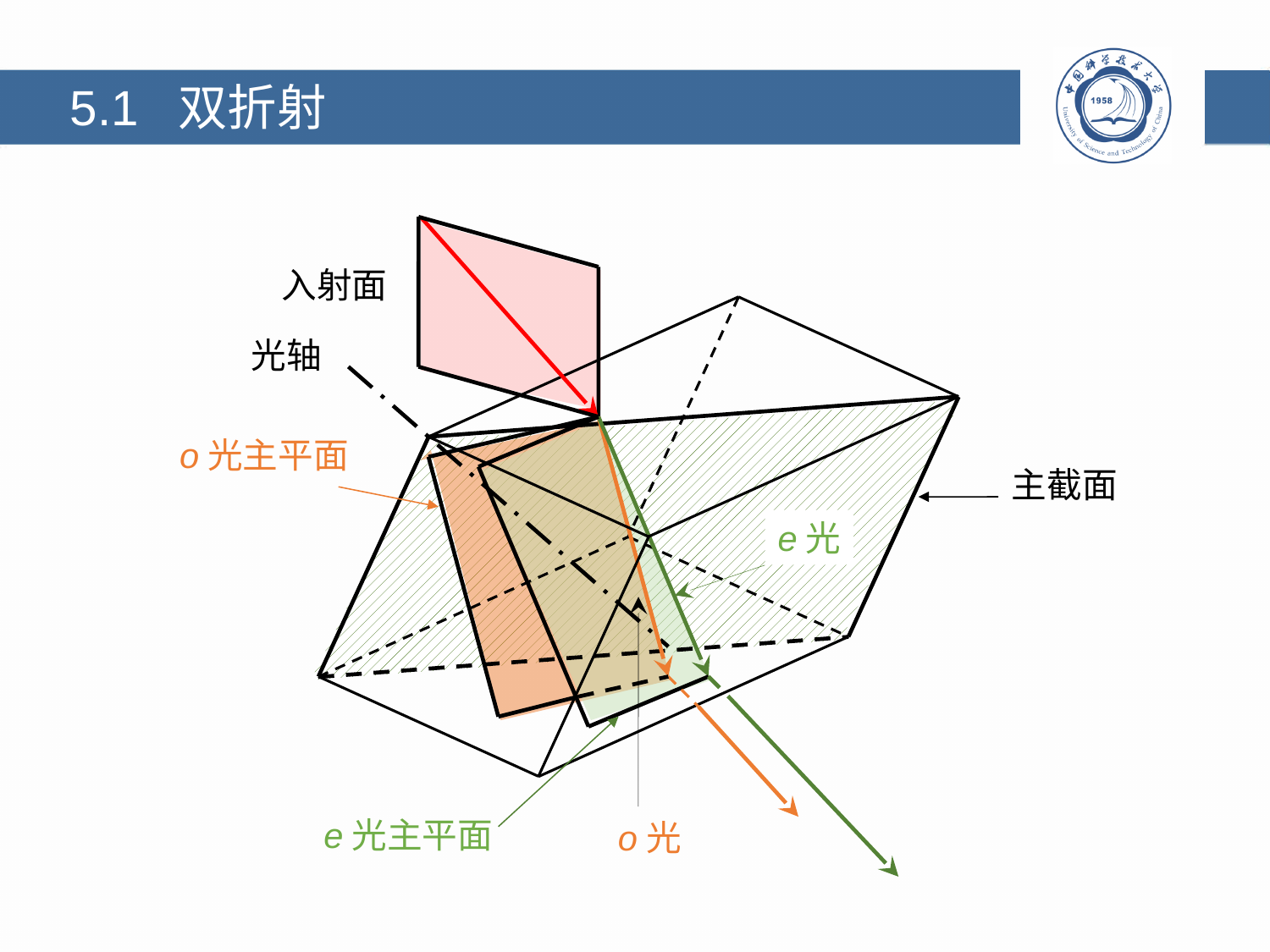

5.1  双折射

入射面

光轴

o光主平面

主截面

e光

e光主平面
o光